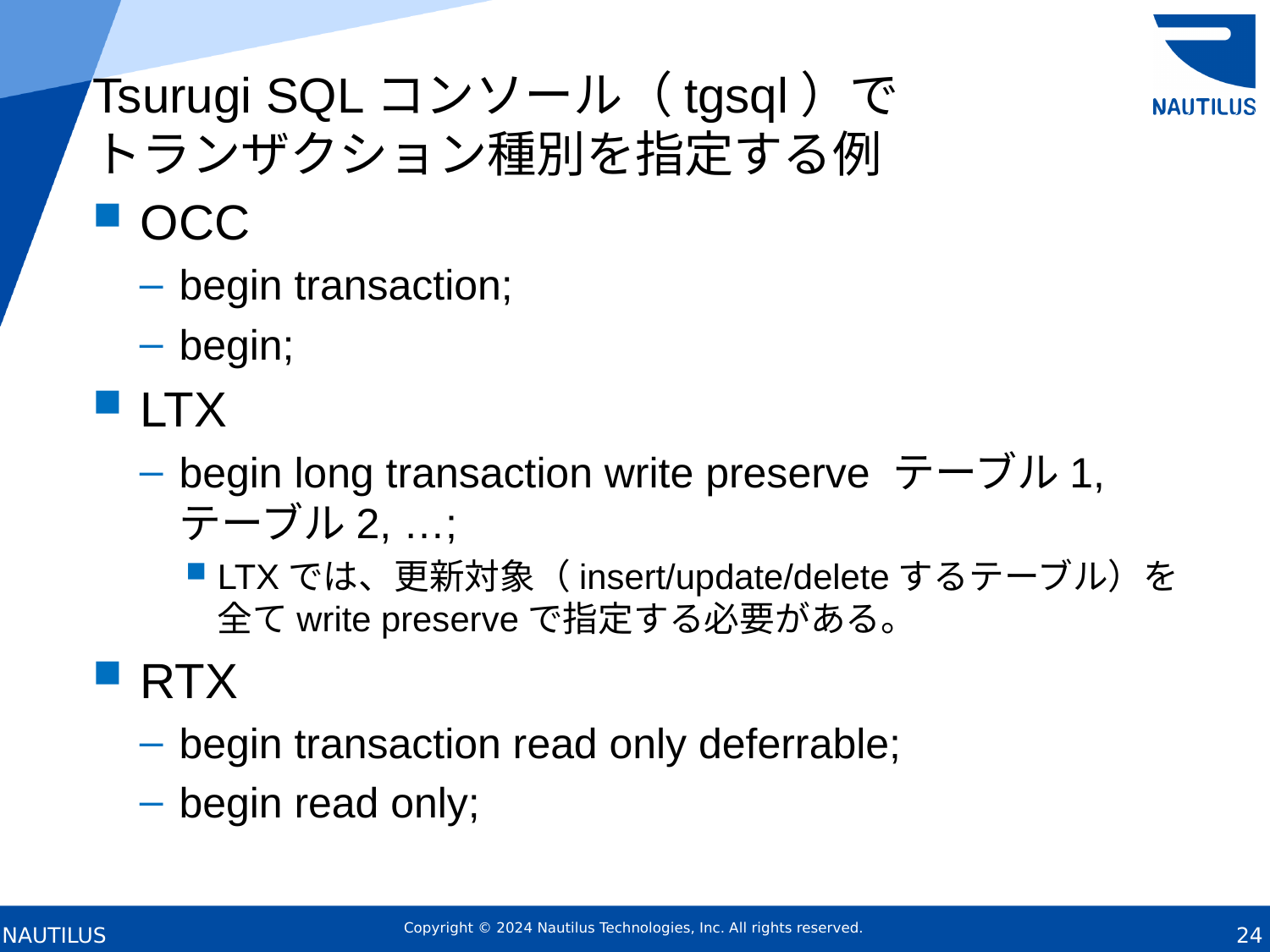

# Tsurugi SQLコンソール（tgsql）で トランザクション種別を指定する例
OCC
begin transaction;
begin;
LTX
begin long transaction write preserve テーブル1, テーブル2, …;
LTXでは、更新対象（insert/update/deleteするテーブル）を全てwrite preserveで指定する必要がある。
RTX
begin transaction read only deferrable;
begin read only;